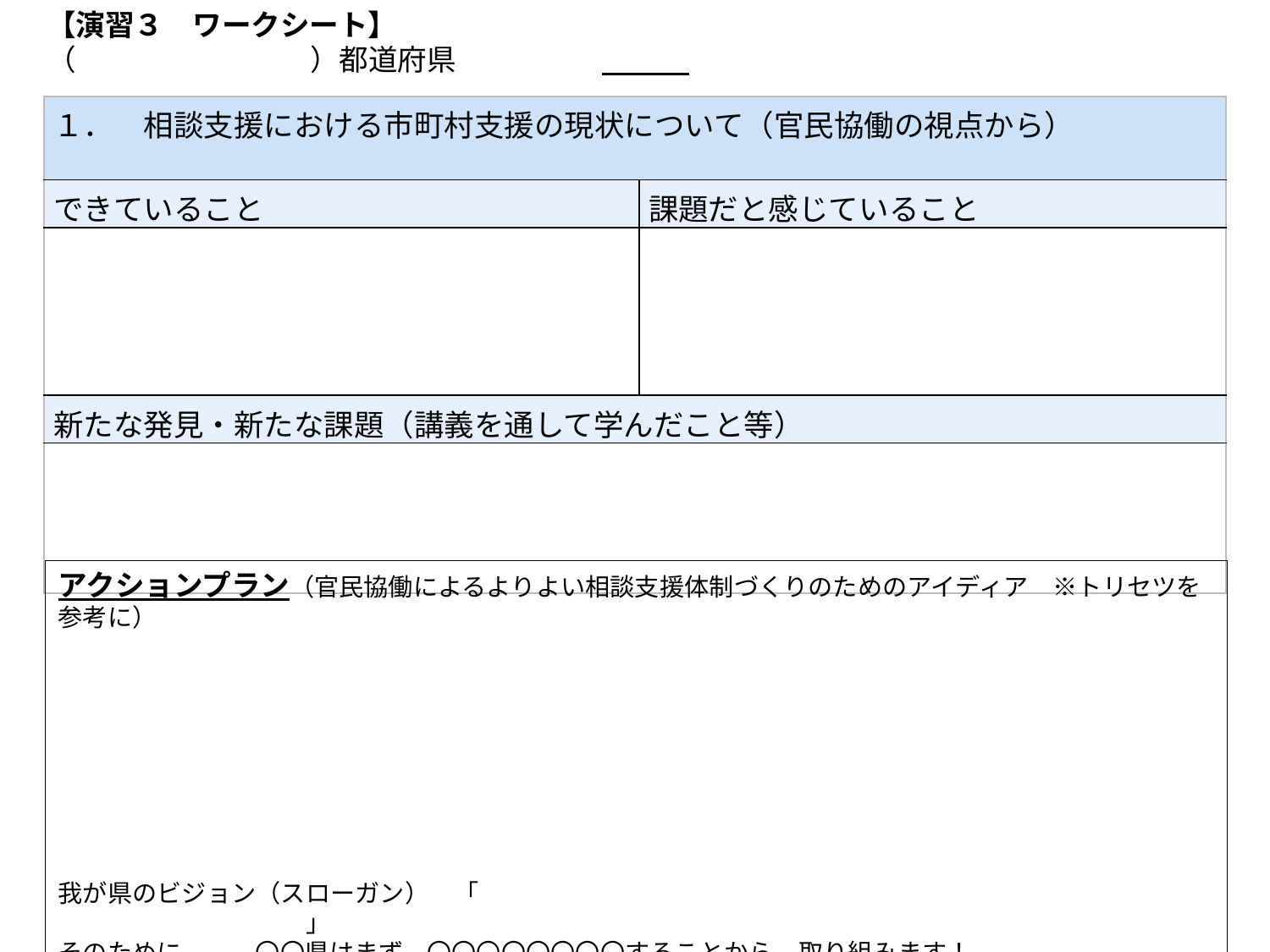

【演習３　ワークシート】　　　　　　　　　　　　　　　　　　　　　　　　　　（　　　　　　　　）都道府県
| １．　相談支援における市町村支援の現状について（官民協働の視点から） |  |
| --- | --- |
| できていること | 課題だと感じていること |
|  |  |
| 新たな発見・新たな課題（講義を通して学んだこと等） |  |
|  |  |
アクションプラン（官民協働によるよりよい相談支援体制づくりのためのアイディア　※トリセツを参考に）

我が県のビジョン（スローガン）　「　　　　　　　　　　　　　　　　　　　　　　　　　　　　　　　　　　　　　　　」
そのために、　　〇〇県はまず、〇〇〇〇〇〇〇〇することから、取り組みます！